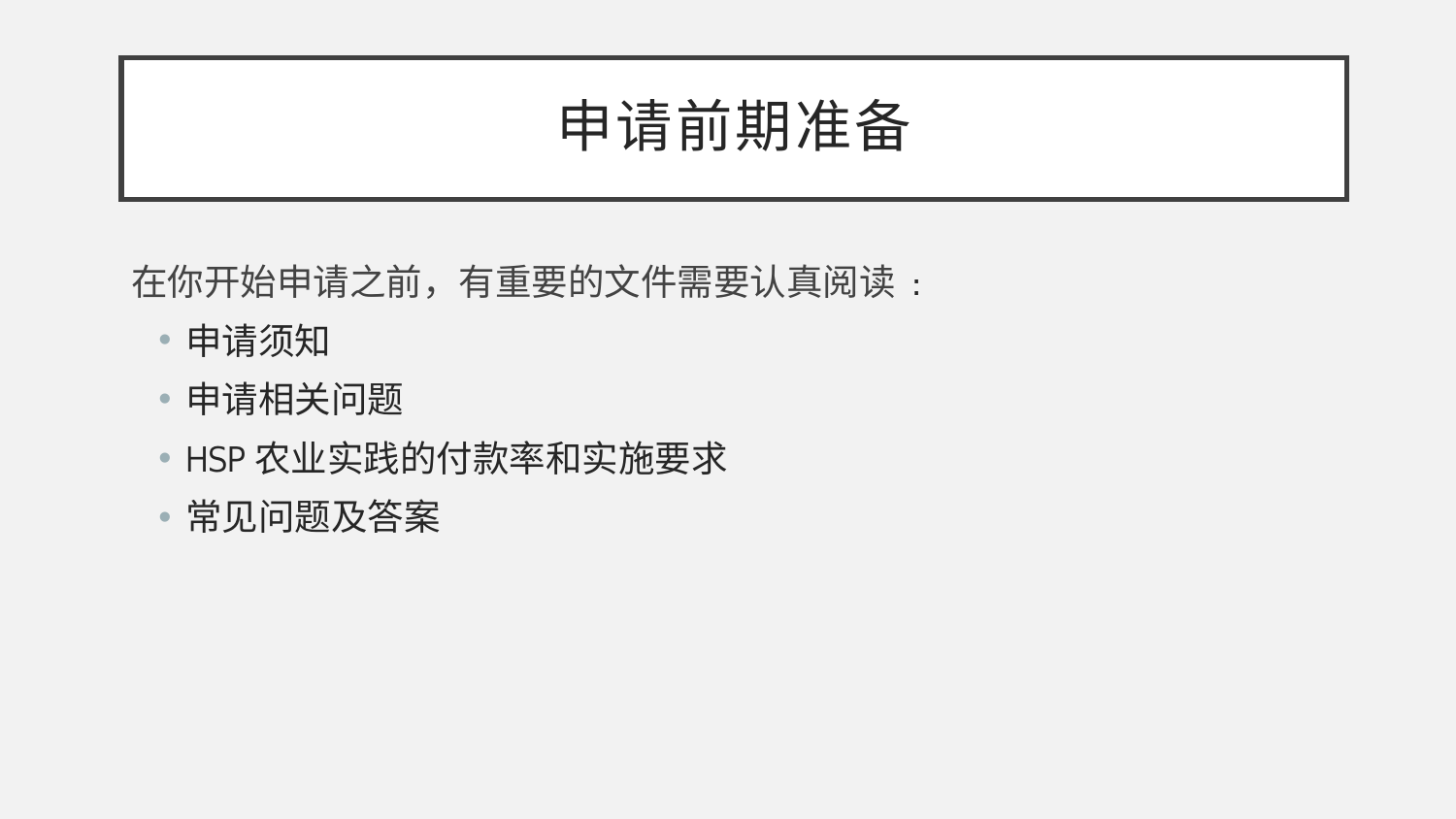

# 申请前期准备
在你开始申请之前，有重要的文件需要认真阅读 :
申请须知
申请相关问题
HSP农业实践的付款率和实施要求
常见问题及答案